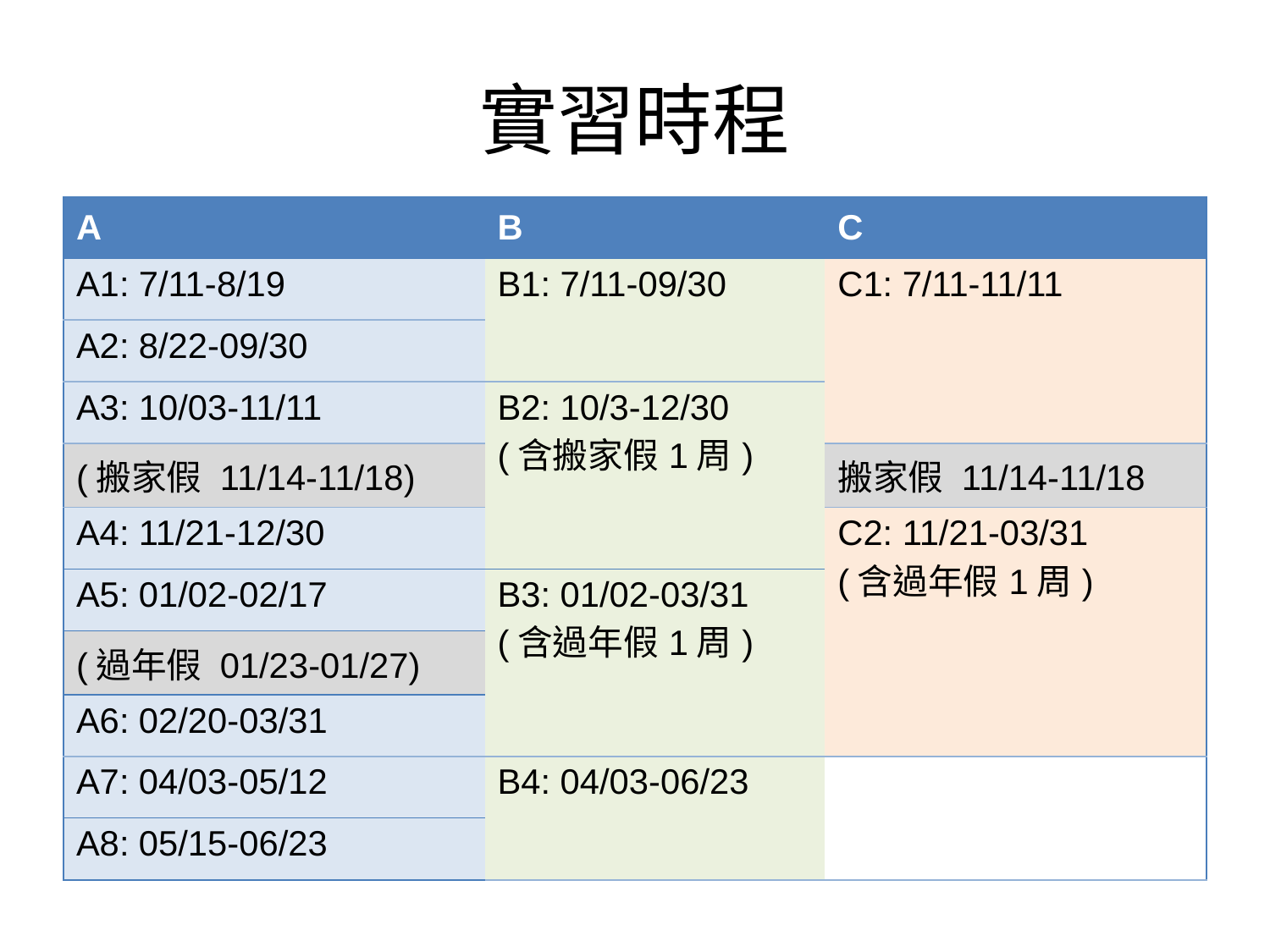

# 實習時程
| A | B | C |
| --- | --- | --- |
| A1: 7/11-8/19 | B1: 7/11-09/30 | C1: 7/11-11/11 |
| A2: 8/22-09/30 |  |  |
| A3: 10/03-11/11 | B2: 10/3-12/30 (含搬家假1周) |  |
| (搬家假 11/14-11/18) |  | 搬家假 11/14-11/18 |
| A4: 11/21-12/30 |  | C2: 11/21-03/31 (含過年假1周) |
| A5: 01/02-02/17 | B3: 01/02-03/31 (含過年假1周) |  |
| (過年假 01/23-01/27) |  |  |
| A6: 02/20-03/31 |  |  |
| A7: 04/03-05/12 | B4: 04/03-06/23 |  |
| A8: 05/15-06/23 |  |  |